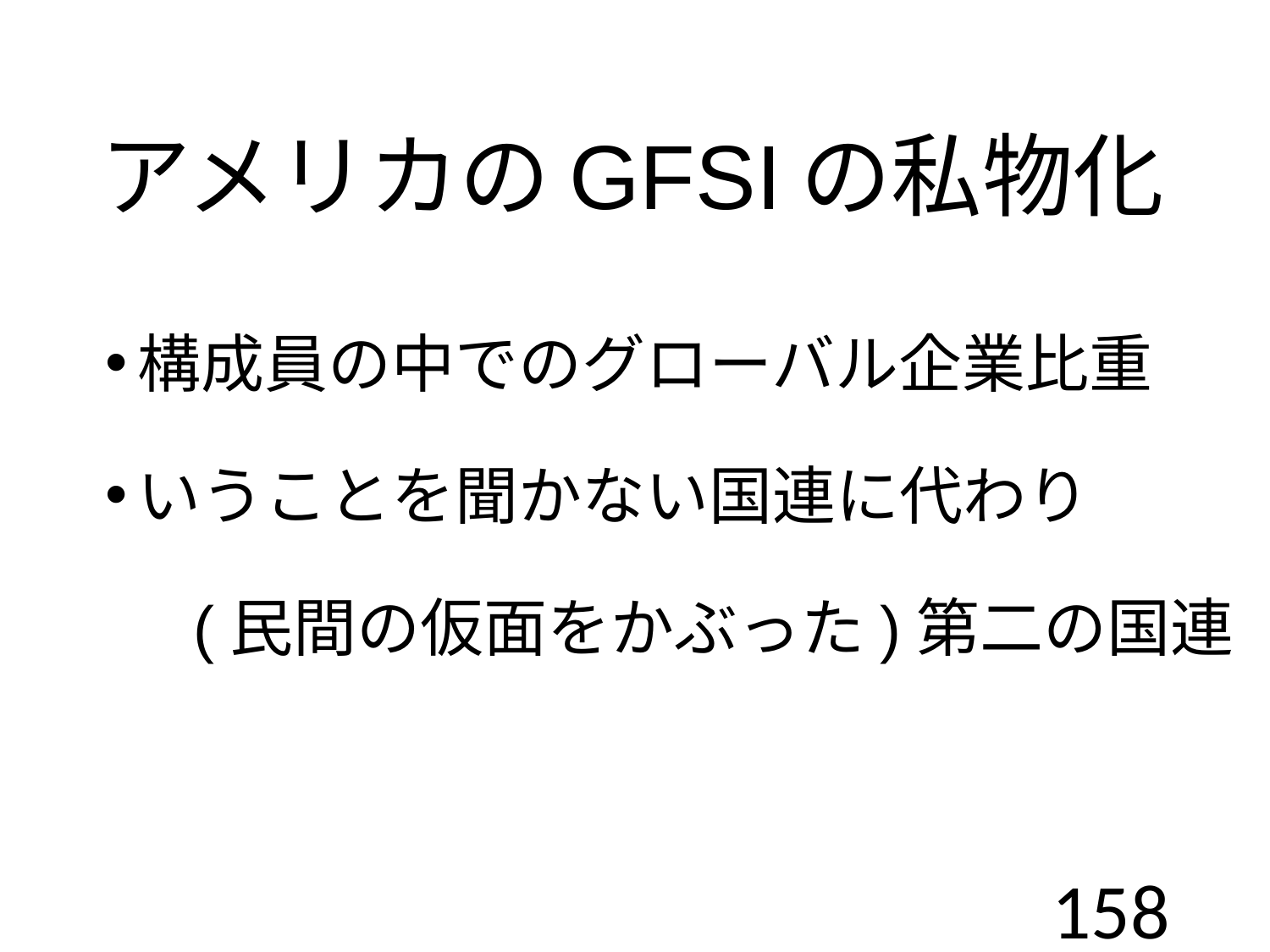

# アメリカのGFSIの私物化
構成員の中でのグローバル企業比重
いうことを聞かない国連に代わり
     (民間の仮面をかぶった)第二の国連

158